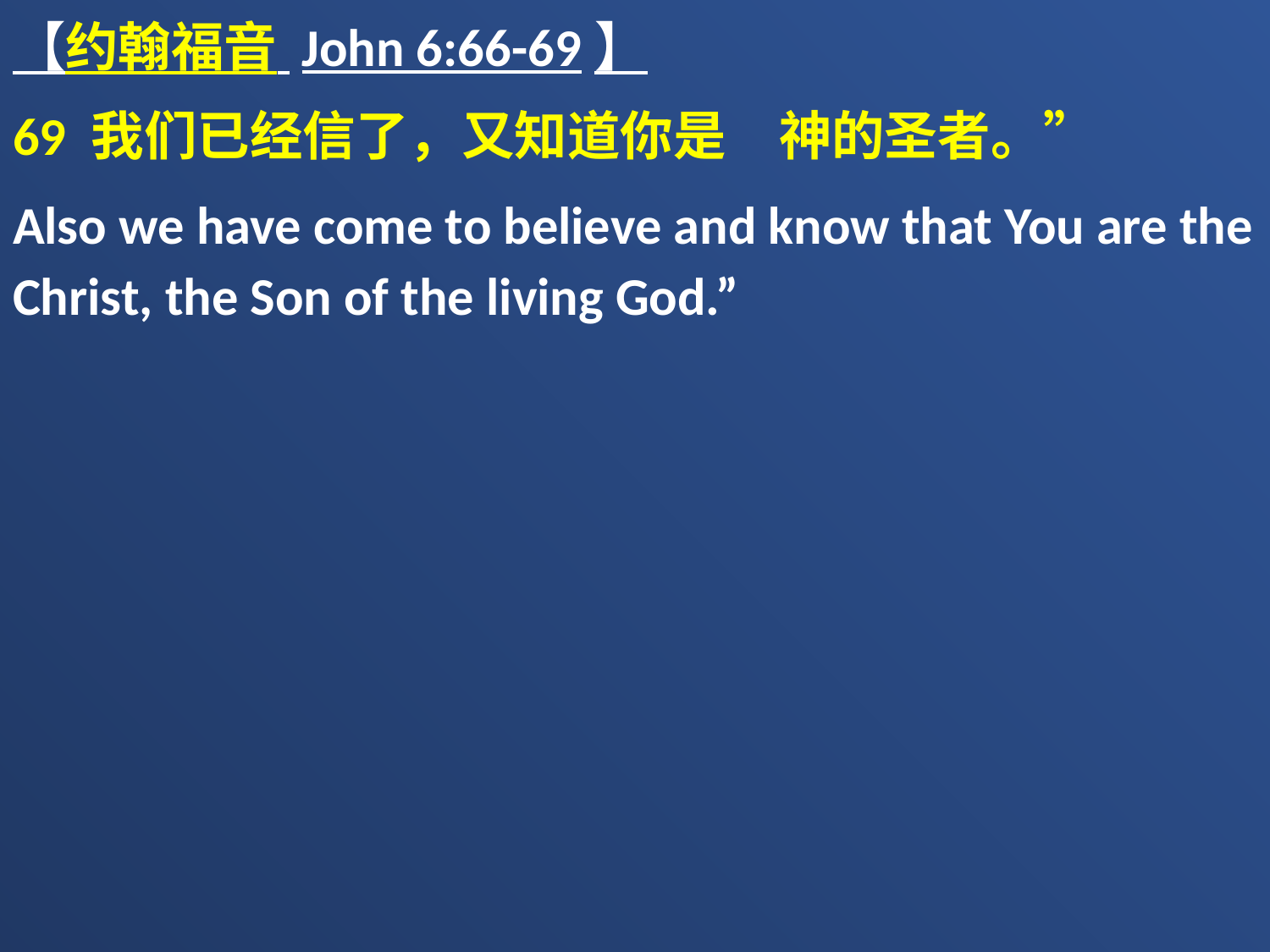

【约翰福音 John 6:66-69】
69 我们已经信了，又知道你是　神的圣者。”
Also we have come to believe and know that You are the Christ, the Son of the living God.”